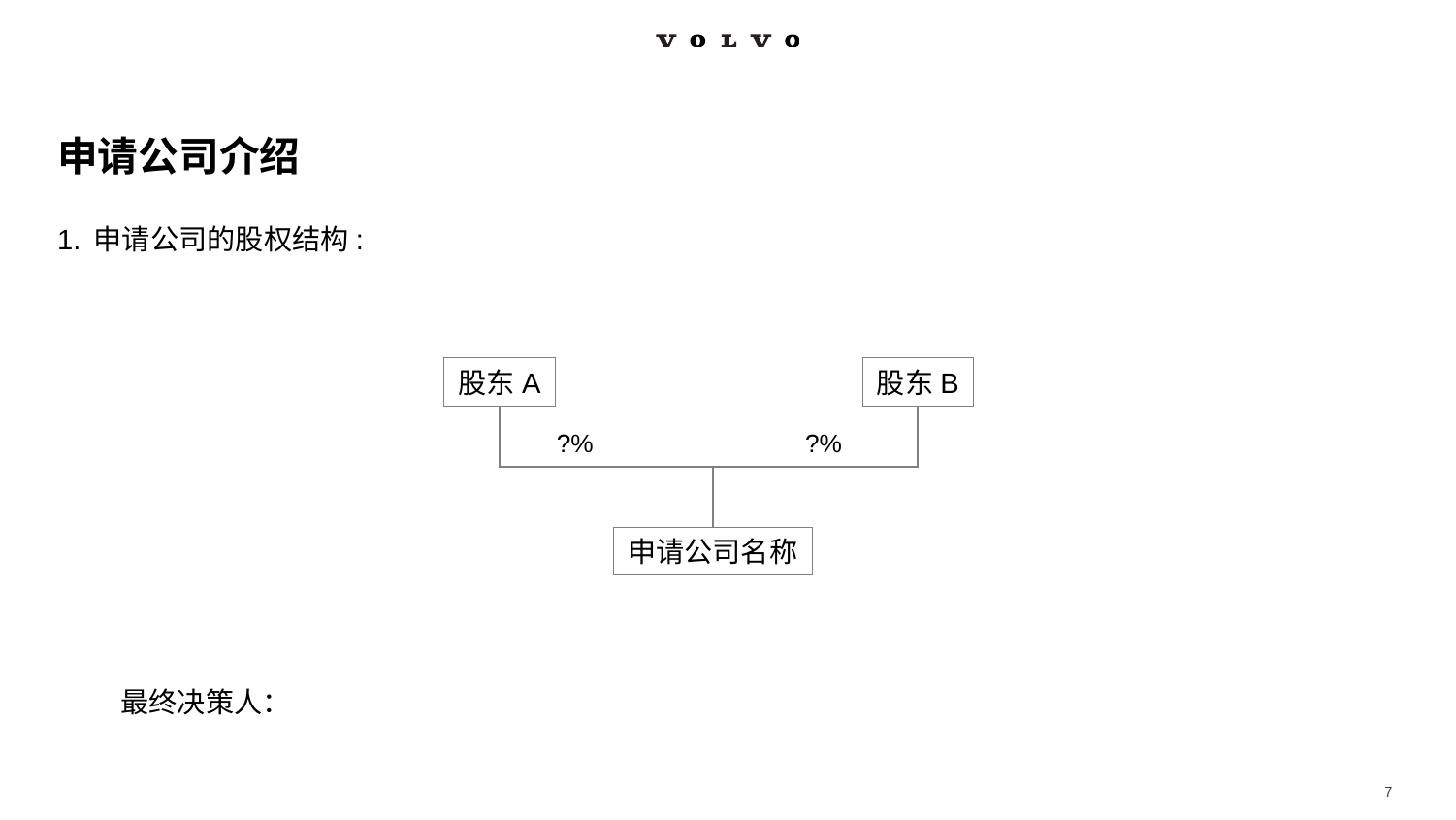

# 申请公司介绍
申请公司的股权结构:

股东A
股东B
?%
?%
申请公司名称
最终决策人：
7